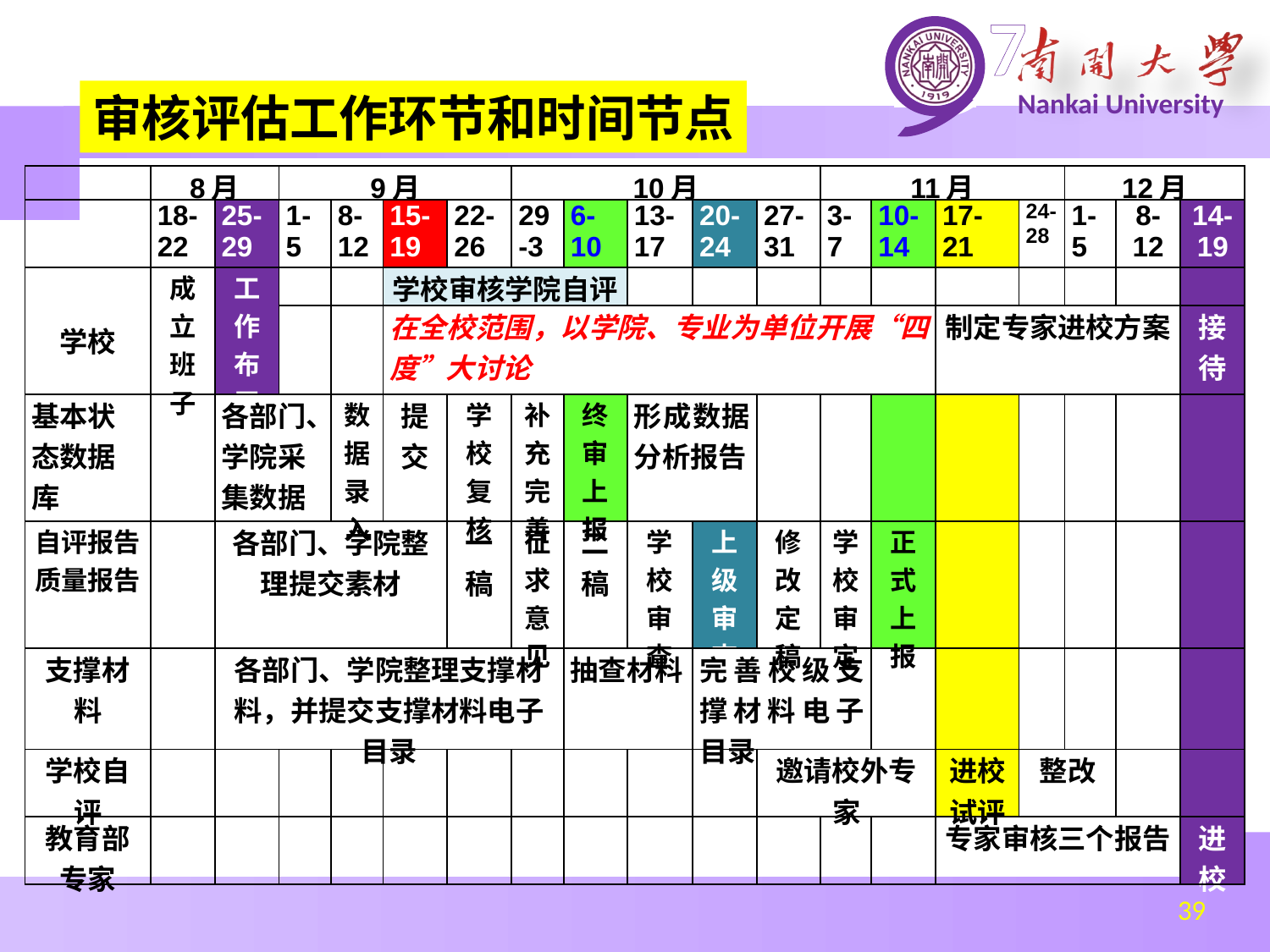

审核评估工作环节和时间节点
|  | 8月 |  | 9月 |  |  |  | 10月 |  |  |  |  | 11月 |  |  |  | 12月 |  |  |
| --- | --- | --- | --- | --- | --- | --- | --- | --- | --- | --- | --- | --- | --- | --- | --- | --- | --- | --- |
|  | 18-22 | 25-29 | 1-5 | 8-12 | 15-19 | 22-26 | 29-3 | 6-10 | 13-17 | 20-24 | 27-31 | 3-7 | 10-14 | 17-21 | 24-28 | 1-5 | 8-12 | 14-19 |
| 学校 | 成立班子 | 工作布置 |  |  | 学校审核学院自评 |  |  |  |  |  |  |  |  |  |  |  |  |  |
|  |  |  |  |  | 在全校范围，以学院、专业为单位开展“四度”大讨论 |  |  |  |  |  |  |  |  | 制定专家进校方案 |  |  |  | 接待 |
| 基本状态数据库 |  | 各部门、学院采集数据 |  | 数据录入 | 提交 | 学校复核 | 补充完善 | 终审上报 | 形成数据分析报告 |  |  |  |  |  |  |  |  |  |
| 自评报告 质量报告 |  | 各部门、学院整理提交素材 |  |  |  | 一稿 | 征求意见 | 二稿 | 学校审查 | 上级审查 | 修改定稿 | 学校审定 | 正式上报 |  |  |  |  |  |
| 支撑材料 |  | 各部门、学院整理支撑材料，并提交支撑材料电子目录 |  |  |  |  |  | 抽查材料 |  | 完善校级支撑材料电子目录 |  |  |  |  |  |  |  |  |
| 学校自评 |  |  |  |  |  |  |  |  |  |  | 邀请校外专家 |  |  | 进校试评 | 整改 |  |  |  |
| 教育部专家 |  |  |  |  |  |  |  |  |  |  |  |  |  | 专家审核三个报告 |  |  |  | 进校 |